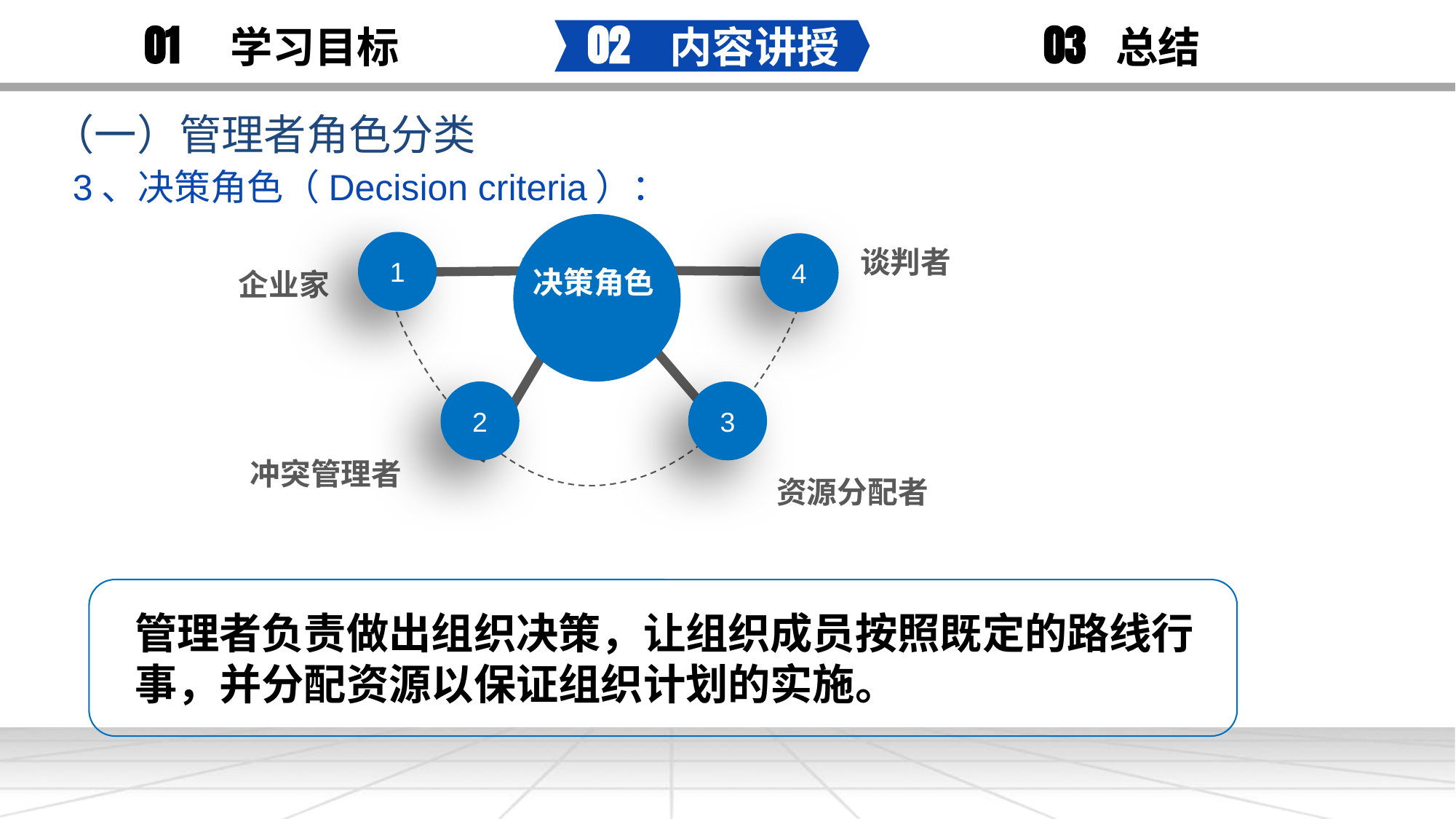

02   内容讲授
03  总结
01    学习目标

（一）管理者角色分类
添加
标题
3、决策角色（Decision criteria）：

决策角色
1
4
谈判者
企业家

2
3
冲突管理者
资源分配者

管理者负责做出组织决策，让组织成员按照既定的路线行事，并分配资源以保证组织计划的实施。